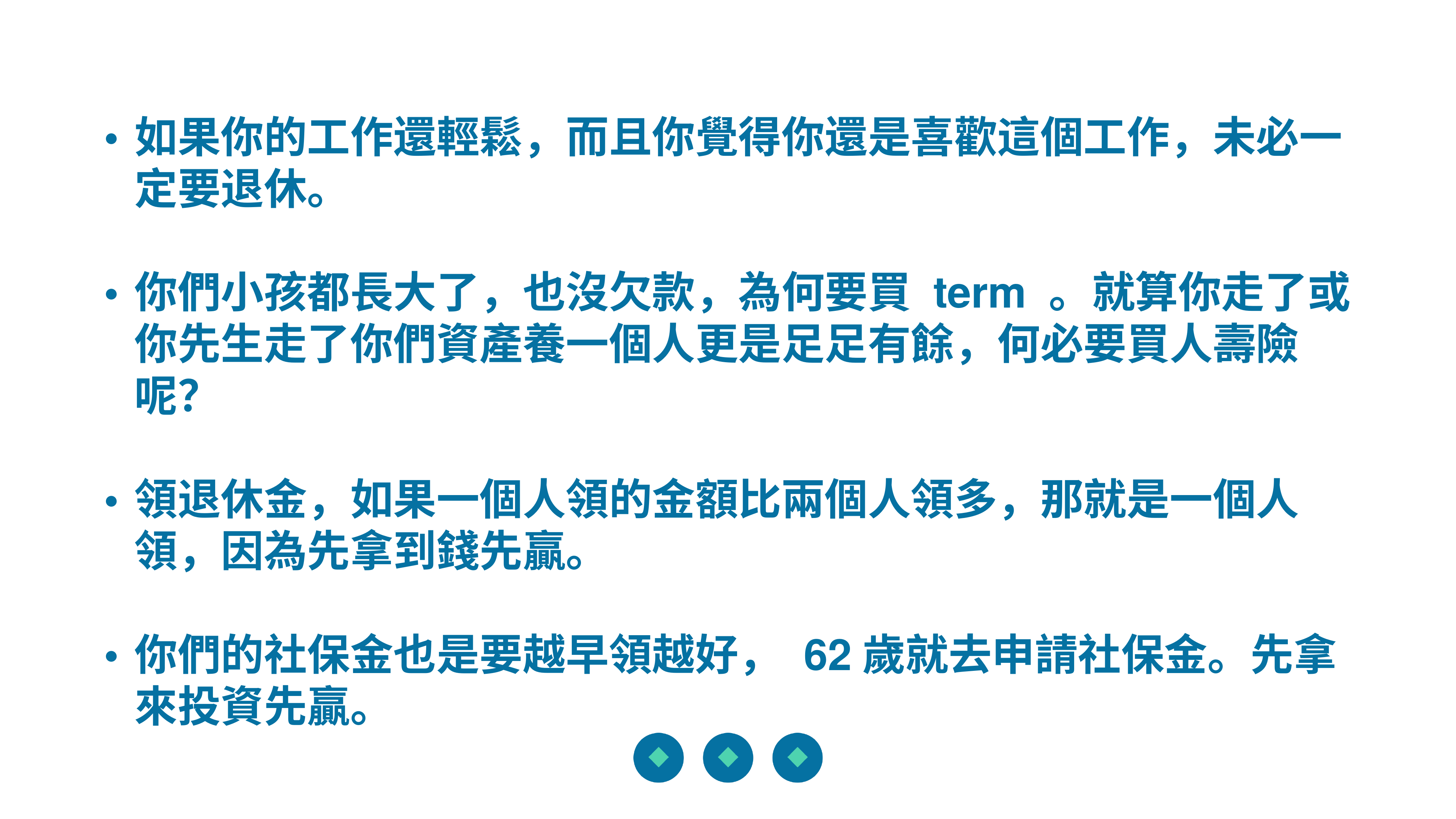

如果你的工作還輕鬆，而且你覺得你還是喜歡這個工作，未必一定要退休。

你們小孩都長大了，也沒欠款，為何要買 term 。就算你走了或你先生走了你們資產養一個人更是足足有餘，何必要買人壽險呢？

領退休金，如果一個人領的金額比兩個人領多，那就是一個人領，因為先拿到錢先贏。

你們的社保金也是要越早領越好， 62歲就去申請社保金。先拿來投資先贏。